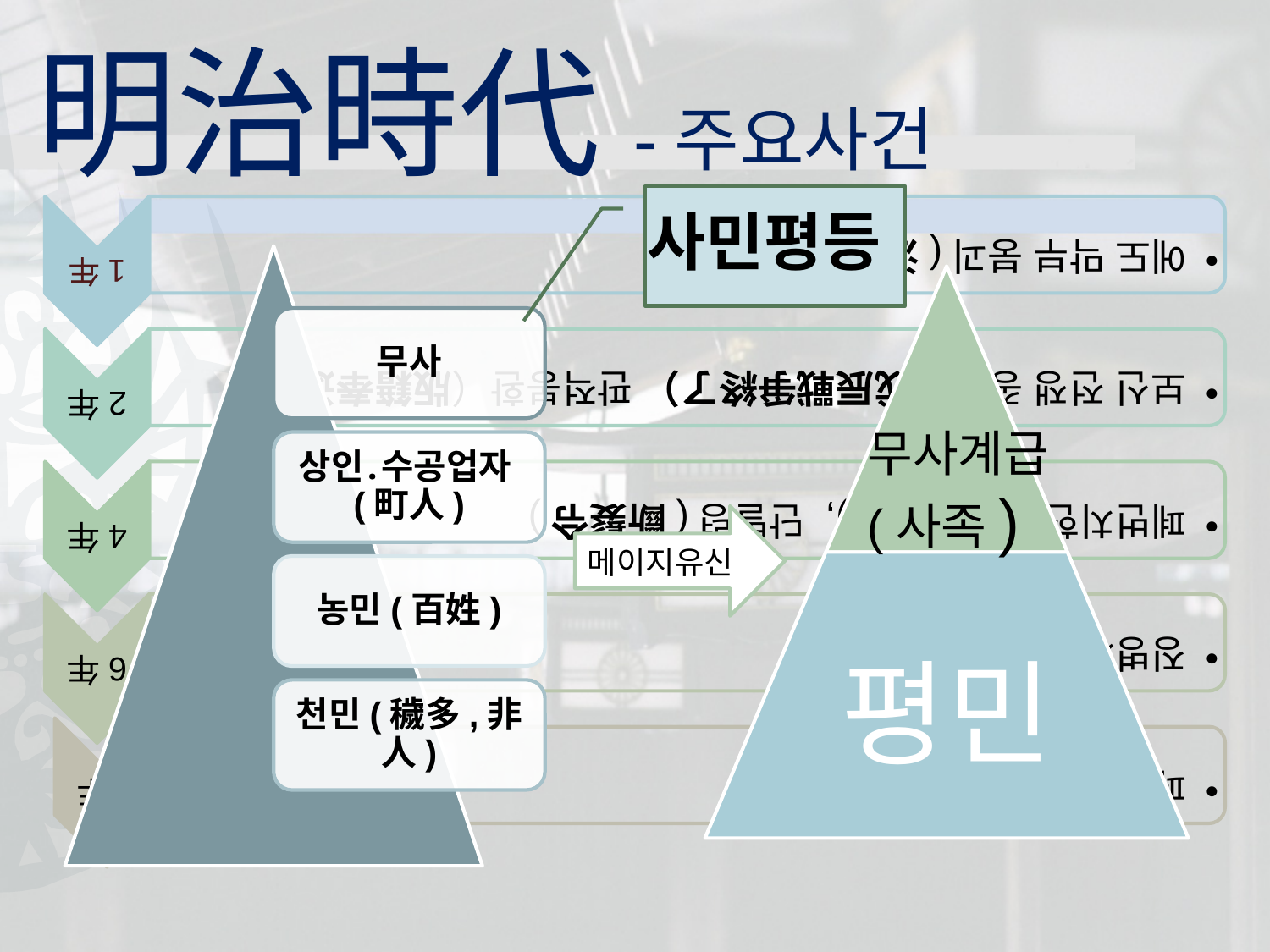

明治時代-주요사건

사민평등
1年
에도 막부 붕괴(江戸幕府崩壊）
2年
보신 전쟁 종료（戊辰戰爭終了） 판적봉환（版籍奉還）
4年
폐번치현(廃藩置県), 단발령(斷髮令)
6年
징병제(徵兵制) 실시
9年
폐도령(廃刀例)
무사
상인․수공업자(町人)
농민(百姓)
천민(穢多,非人)

평민
무사계급(사족)

메이지유신